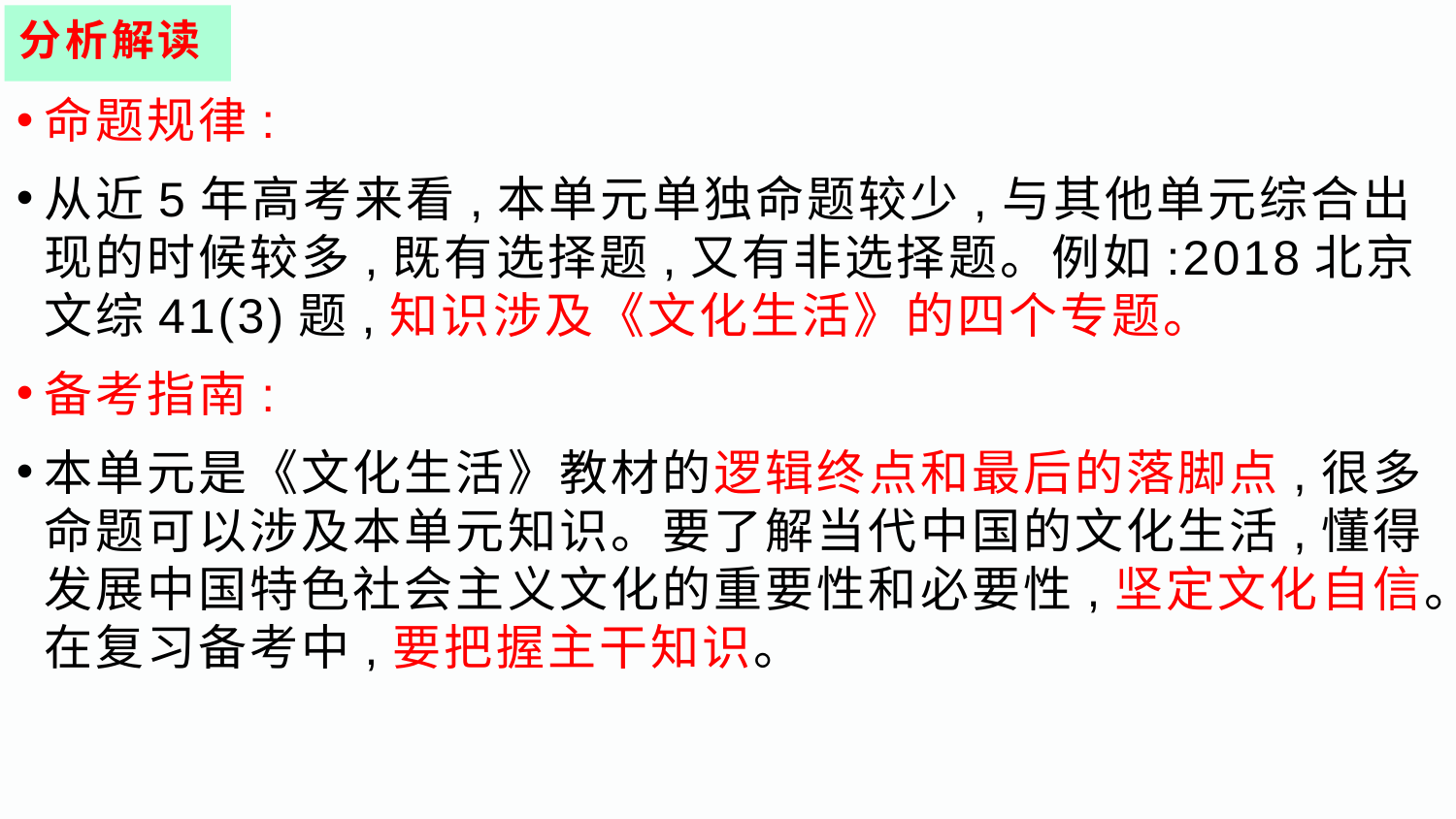

# 分析解读
命题规律:
从近5年高考来看,本单元单独命题较少,与其他单元综合出现的时候较多,既有选择题,又有非选择题。例如:2018北京文综41(3)题,知识涉及《文化生活》的四个专题。
备考指南:
本单元是《文化生活》教材的逻辑终点和最后的落脚点,很多命题可以涉及本单元知识。要了解当代中国的文化生活,懂得发展中国特色社会主义文化的重要性和必要性,坚定文化自信。在复习备考中,要把握主干知识。